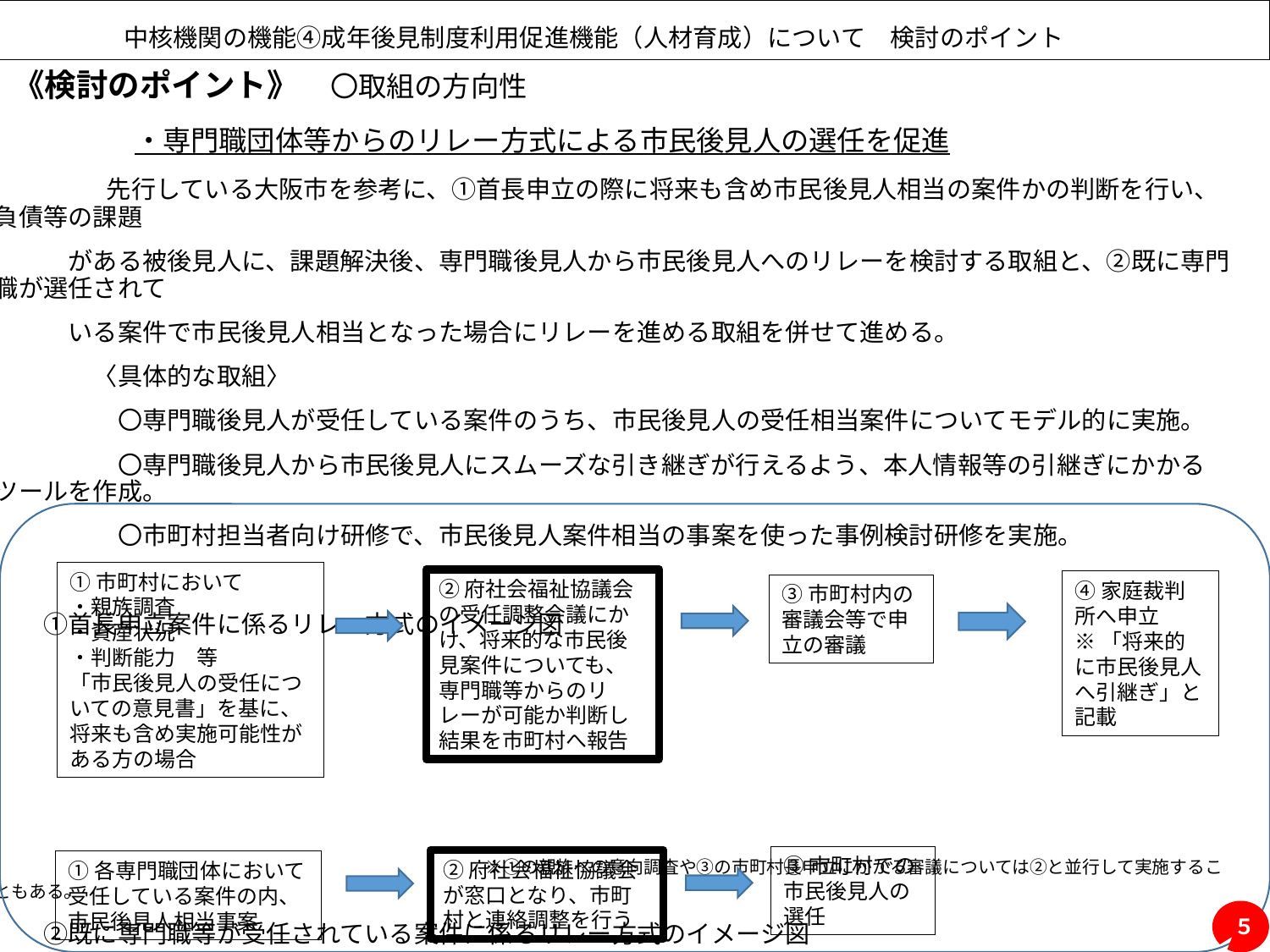

中核機関の機能④成年後見制度利用促進機能（人材育成）について　検討のポイント

　　　　　・専門職団体等からのリレー方式による市民後見人の選任を促進
　　　　先行している大阪市を参考に、①首長申立の際に将来も含め市民後見人相当の案件かの判断を行い、負債等の課題
　　　がある被後見人に、課題解決後、専門職後見人から市民後見人へのリレーを検討する取組と、②既に専門職が選任されて
　　　いる案件で市民後見人相当となった場合にリレーを進める取組を併せて進める。
　　　　〈具体的な取組〉
　　　　　〇専門職後見人が受任している案件のうち、市民後見人の受任相当案件についてモデル的に実施。
　　　　　〇専門職後見人から市民後見人にスムーズな引き継ぎが行えるよう、本人情報等の引継ぎにかかるツールを作成。
　　　　　〇市町村担当者向け研修で、市民後見人案件相当の事案を使った事例検討研修を実施。

　　①首長申立案件に係るリレー方式のイメージ図

　　　　　　　　　　　　　　　　　　　　　　　　　　　　※①の親族への意向調査や③の市町村長申立にかかる審議については②と並行して実施することもある。
　　②既に専門職等が受任されている案件に係るリレー方式のイメージ図

《検討のポイント》　〇取組の方向性

①市町村において
・親族調査
・資産状況
・判断能力　等
「市民後見人の受任についての意見書」を基に、将来も含め実施可能性がある方の場合
②府社会福祉協議会の受任調整会議にかけ、将来的な市民後見案件についても、専門職等からのリレーが可能か判断し結果を市町村へ報告
④家庭裁判所へ申立
※「将来的に市民後見人へ引継ぎ」と記載
③市町村内の審議会等で申立の審議

③市町村での市民後見人の選任
②府社会福祉協議会が窓口となり、市町村と連絡調整を行う
①各専門職団体において受任している案件の内、市民後見人相当事案

５